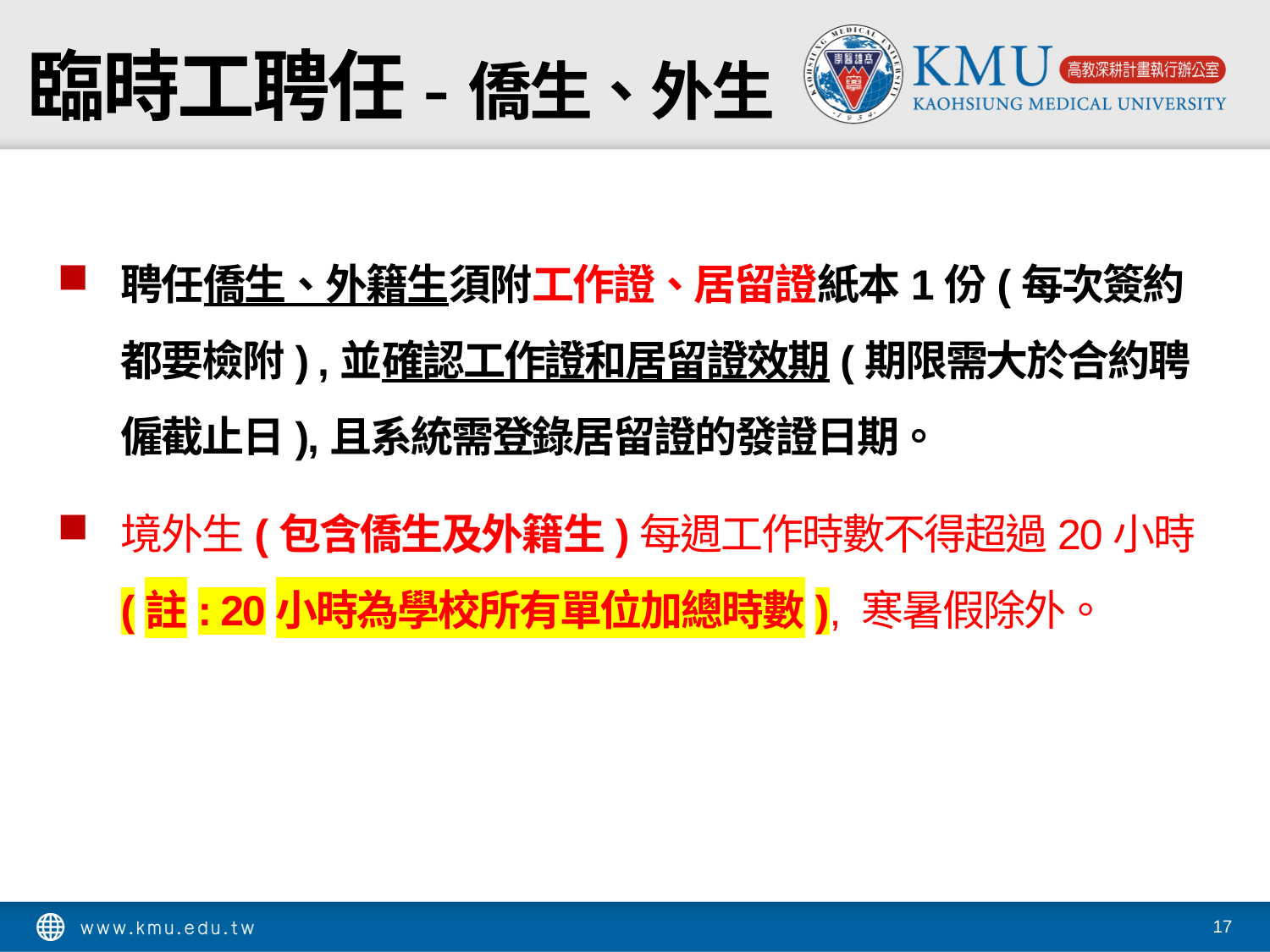

# 臨時工聘任-僑生、外生
聘任僑生、外籍生須附工作證、居留證紙本1份(每次簽約都要檢附) ,並確認工作證和居留證效期(期限需大於合約聘僱截止日),且系統需登錄居留證的發證日期。
境外生(包含僑生及外籍生)每週工作時數不得超過20小時 (註: 20小時為學校所有單位加總時數), 寒暑假除外。
17